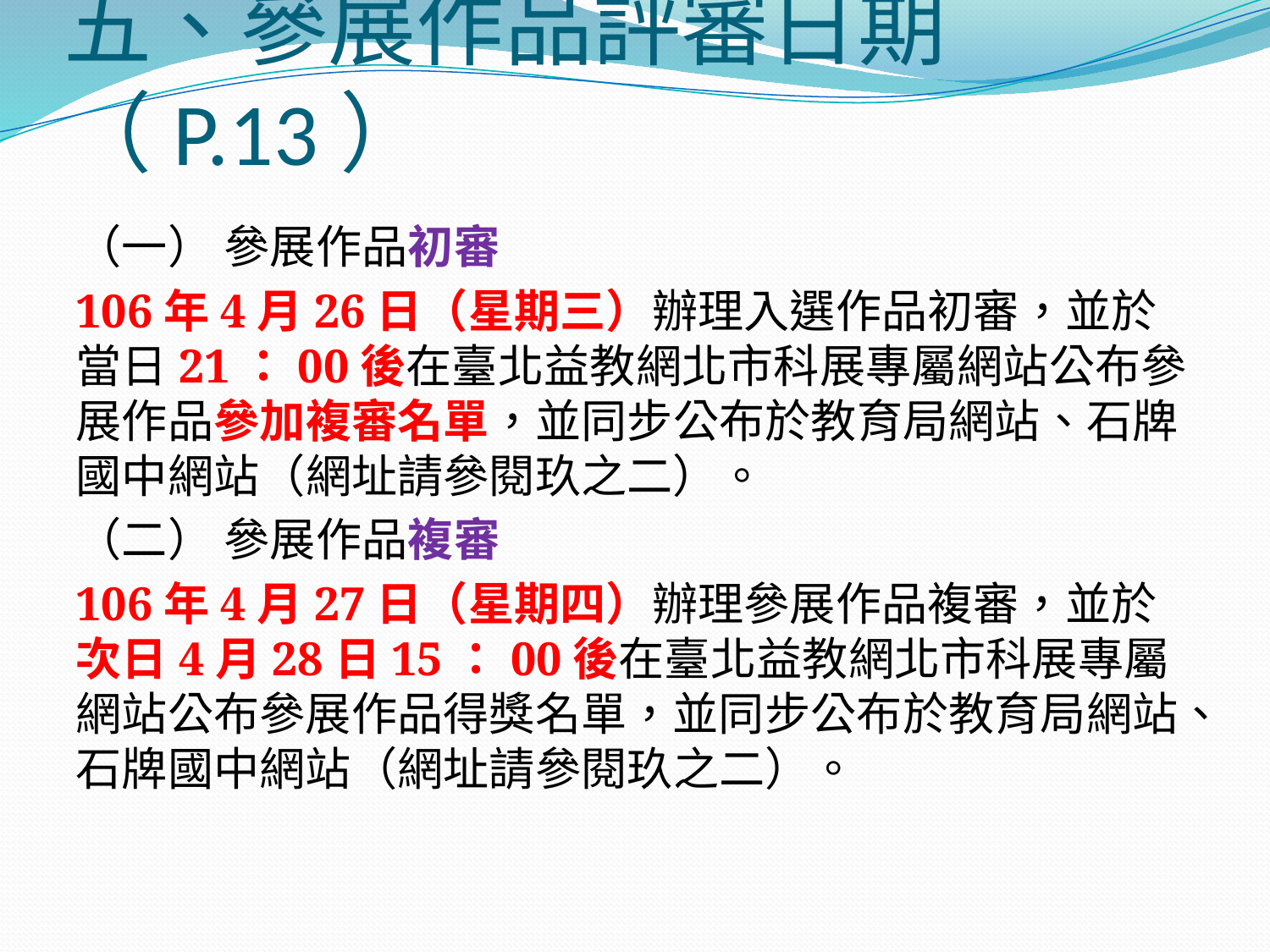

# 五、參展作品評審日期（P.13）
（一） 參展作品初審
106年4月26日（星期三）辦理入選作品初審，並於當日21：00後在臺北益教網北市科展專屬網站公布參展作品參加複審名單，並同步公布於教育局網站、石牌國中網站（網址請參閱玖之二）。
（二） 參展作品複審
106年4月27日（星期四）辦理參展作品複審，並於次日4月28日15：00後在臺北益教網北市科展專屬網站公布參展作品得獎名單，並同步公布於教育局網站、石牌國中網站（網址請參閱玖之二）。